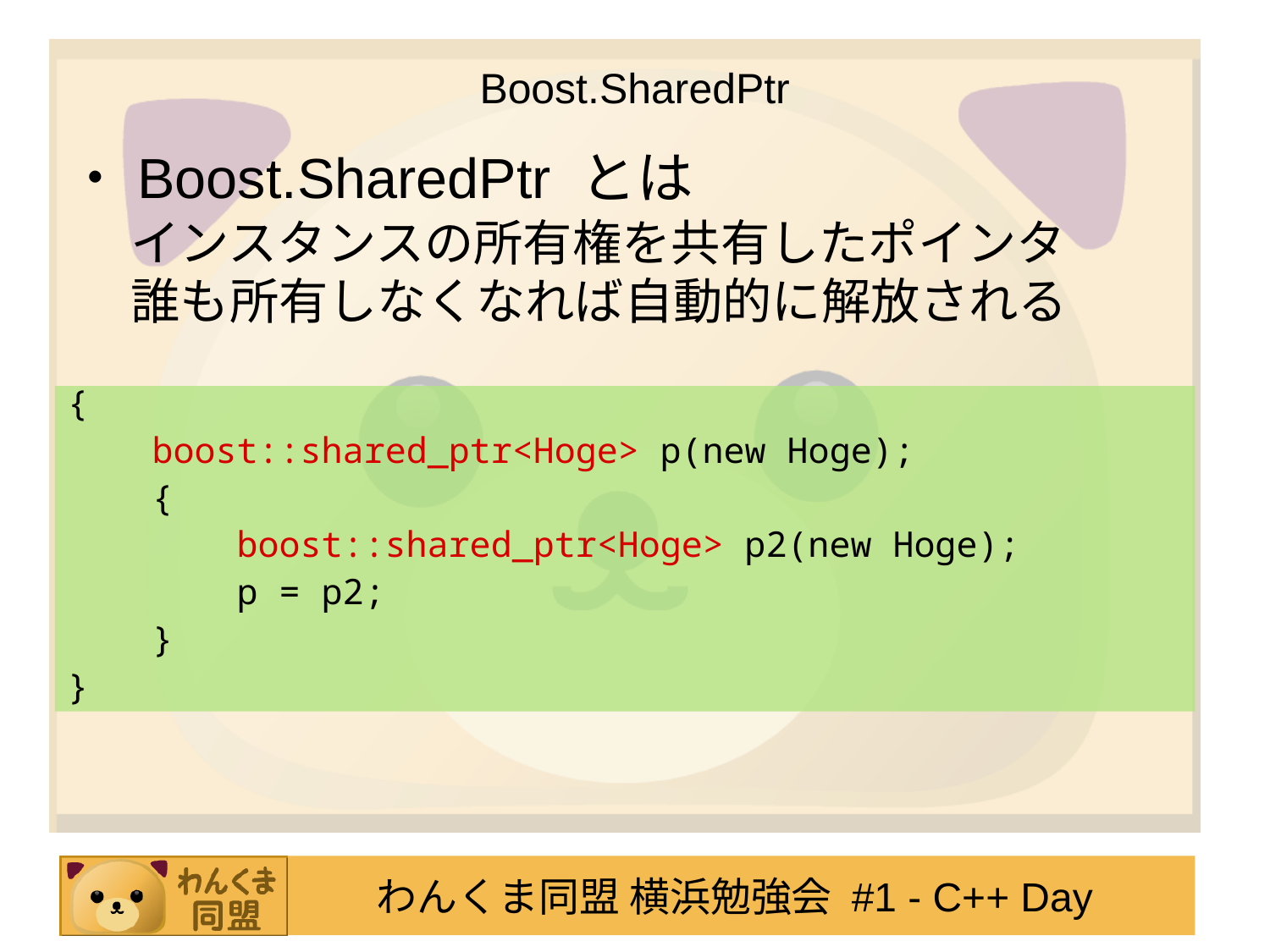

Boost.SharedPtr
・Boost.SharedPtr とは
インスタンスの所有権を共有したポインタ
誰も所有しなくなれば自動的に解放される
{
    boost::shared_ptr<Hoge> p(new Hoge);
    {
        boost::shared_ptr<Hoge> p2(new Hoge);
        p = p2;
    }
}